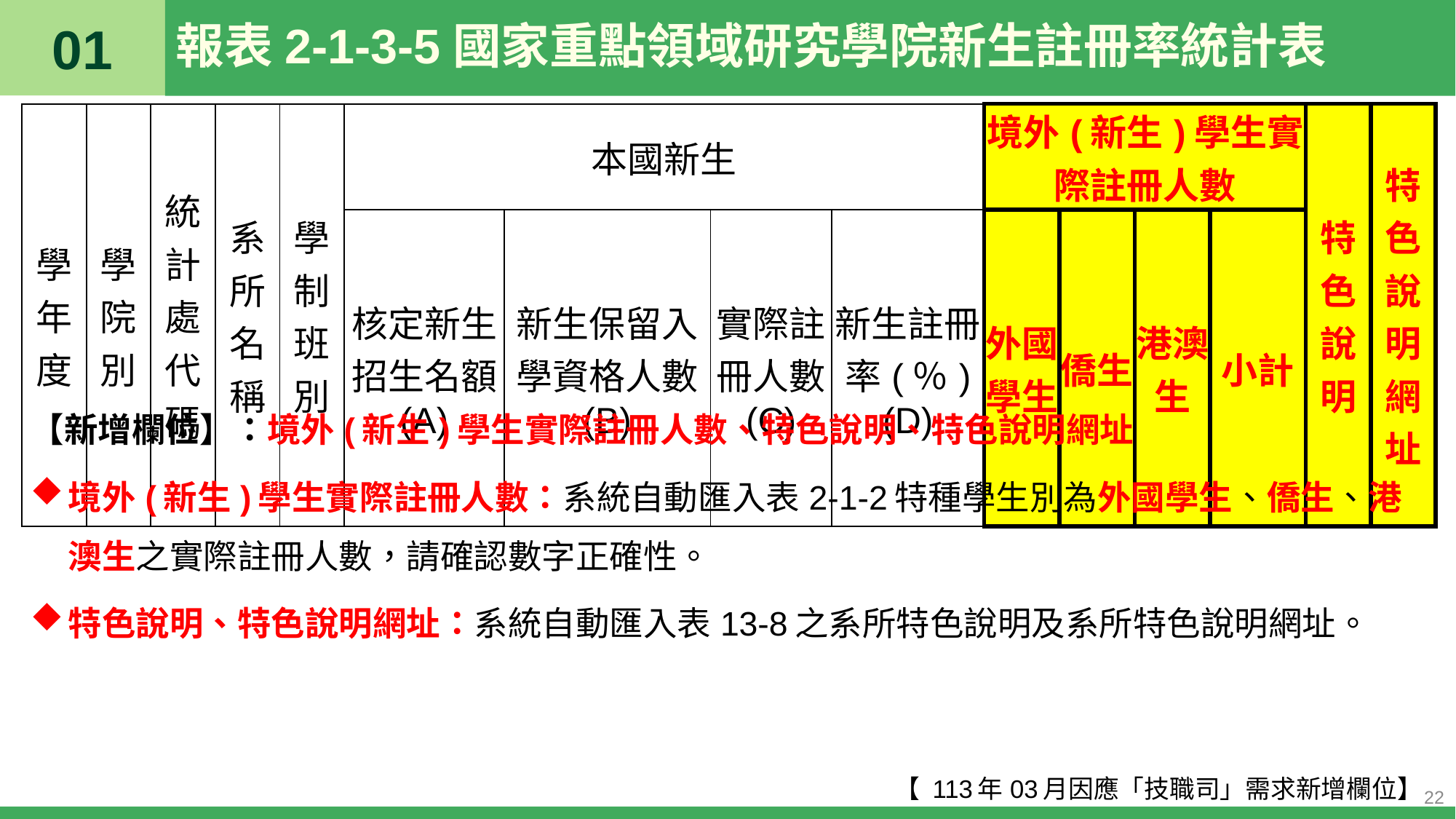

01
# 報表2-1-3-5國家重點領域研究學院新生註冊率統計表
| 學年度 | 學院別 | 統計處代碼 | 系所名稱 | 學制班別 | 本國新生 |  |  |  | 境外(新生)學生實際註冊人數 |  |  |  | 特色說明 | 特色說明網址 |
| --- | --- | --- | --- | --- | --- | --- | --- | --- | --- | --- | --- | --- | --- | --- |
|  |  |  |  |  | 核定新生招生名額 (A) | 新生保留入學資格人數 (B) | 實際註冊人數 (C) | 新生註冊率(％) (D) | 外國學生 | 僑生 | 港澳生 | 小計 |  |  |
【新增欄位】：境外(新生)學生實際註冊人數、特色說明、特色說明網址
境外(新生)學生實際註冊人數：系統自動匯入表2-1-2特種學生別為外國學生、僑生、港澳生之實際註冊人數，請確認數字正確性。
特色說明、特色說明網址：系統自動匯入表13-8之系所特色說明及系所特色說明網址。

【 113年03月因應「技職司」需求新增欄位】

22